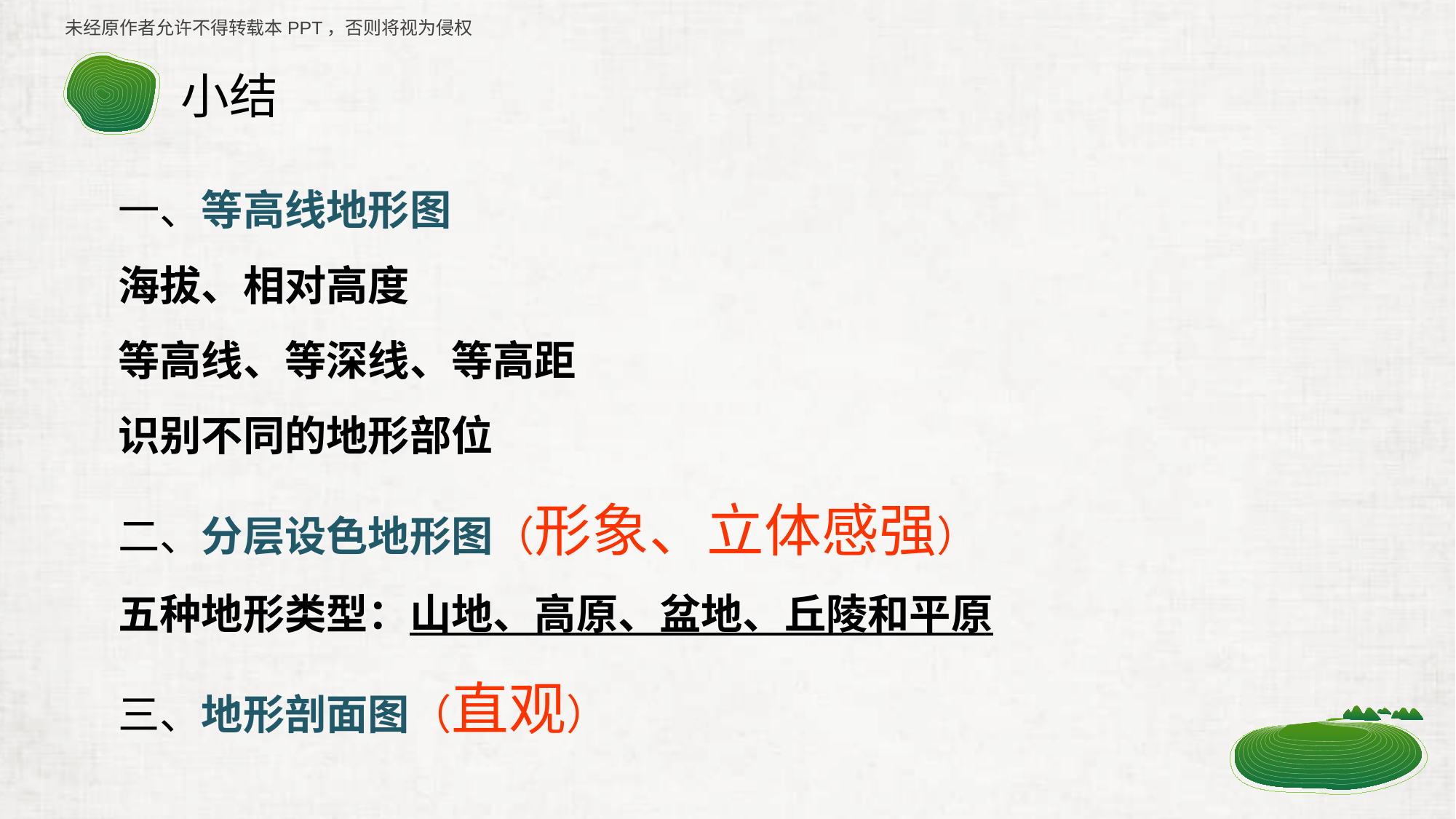

# 小结
一、等高线地形图
海拔、相对高度
等高线、等深线、等高距
识别不同的地形部位
二、分层设色地形图（形象、立体感强）
五种地形类型：山地、高原、盆地、丘陵和平原
三、地形剖面图（直观）